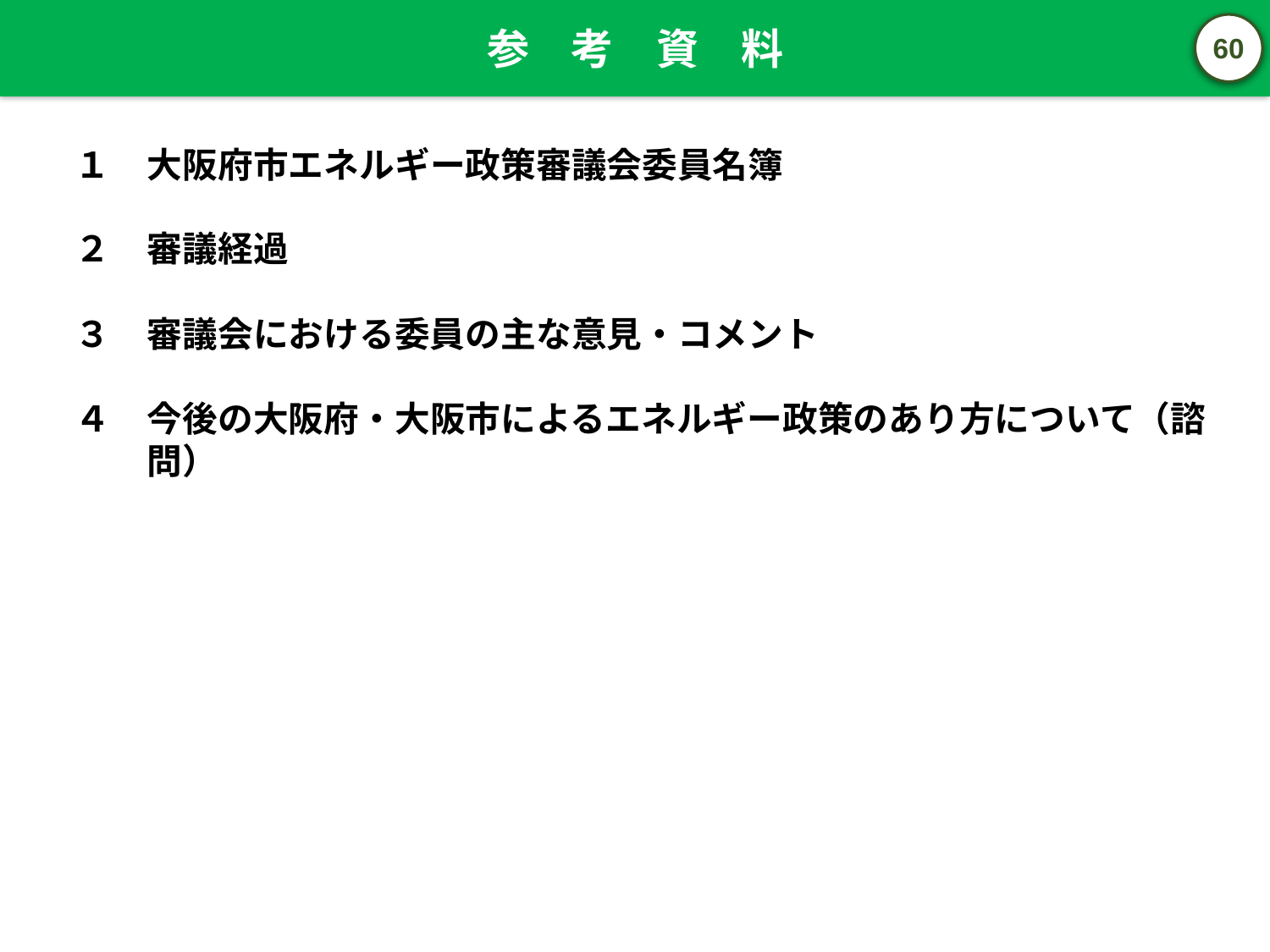

参　考　資　料
60
１	大阪府市エネルギー政策審議会委員名簿
２	審議経過
３	審議会における委員の主な意見・コメント
４	今後の大阪府・大阪市によるエネルギー政策のあり方について（諮問）